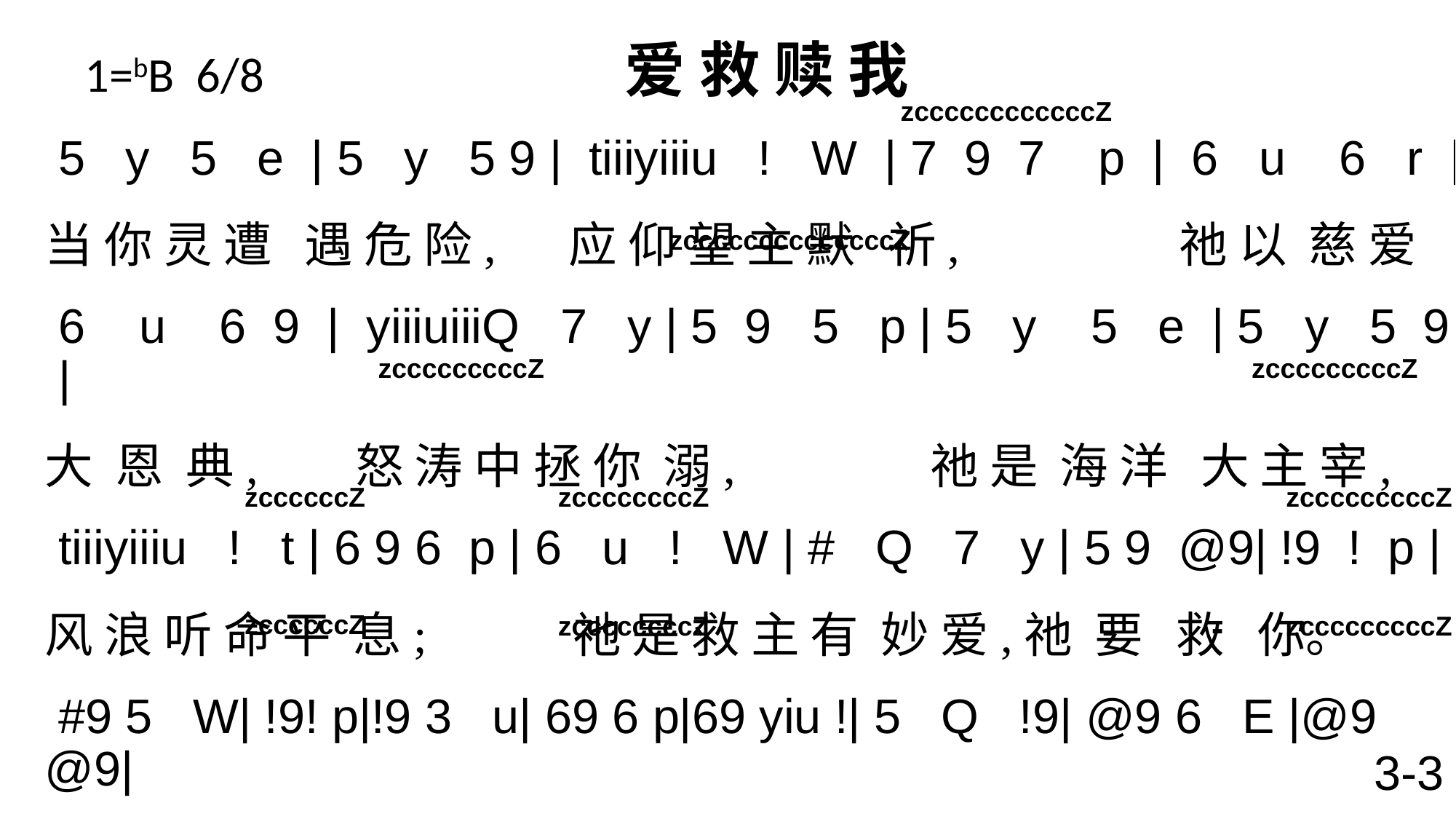

# 1=bB  6/8                                爱 救 赎 我
    zccccccccccccZ
 5   y   5   e  | 5   y   5 9 |  tiiiyiiiu   !   W  | 7  9  7    p  |  6   u    6   r  |
当 你 灵 遭   遇 危 险,     应 仰 望 主 默   祈,                 祂 以  慈 爱
 6    u    6  9  |  yiiiuiiiQ   7   y | 5  9   5   p | 5   y    5   e  | 5   y   5  9  |
大  恩  典,       怒 涛 中 拯 你  溺,               祂 是  海 洋   大 主 宰,
 tiiiyiiiu   !   t | 6 9 6  p | 6   u   !   W | #   Q   7   y | 5 9  @9| !9  !  p |
风 浪 听 命 平  息;           祂 是 救 主 有  妙 爱,祂  要   救   你。
 #9 5   W| !9! p|!9 3   u| 69 6 p|69 yiu !| 5   Q   !9| @9 6   E |@9  @9|
爱 救 赎 我,      爱 救 赎 我,       当 我  凄 凉 绝 望,  爱 救 赎 我,
 #9 5   W| !9! p|!9 3   u| 69 6 p|69 yiu !| 5   Q   !9| #9 E  @9|!9  !9\
爱 救 赎 我,      爱 救 赎 我,       当 我  凄 凉 绝 望,  爱 救 赎 我。
    zccccccccccccccZ
    zcccccccccZ
    zcccccccccZ
    zccccccZ
    zccccccccZ
    zcccccccccZ
-
-
    zccccccZ
    zccccccccZ
    zcccccccccZ
3-3